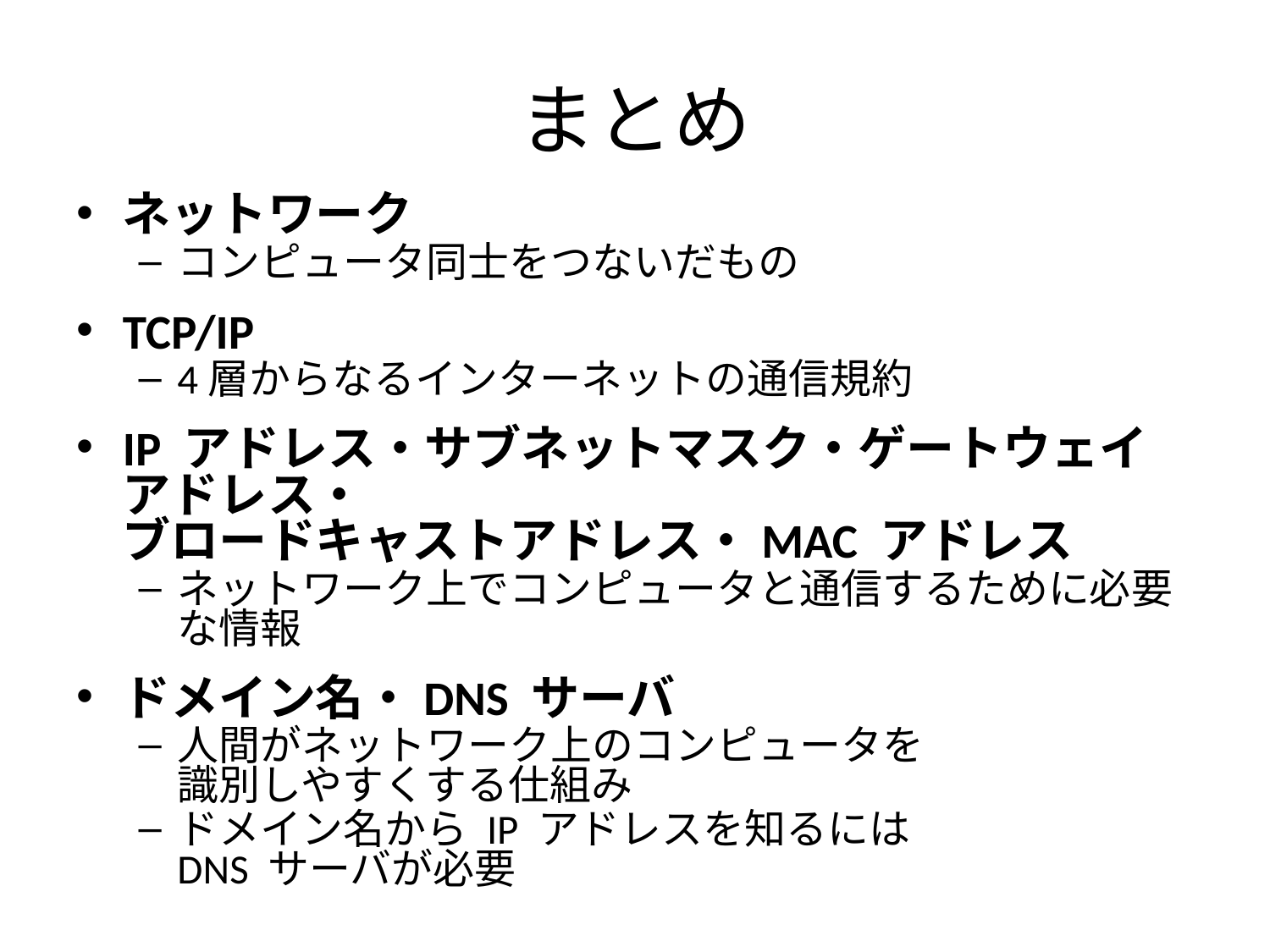

# まとめ
ネットワーク
コンピュータ同士をつないだもの

TCP/IP
4層からなるインターネットの通信規約

IP アドレス・サブネットマスク・ゲートウェイアドレス・
ブロードキャストアドレス・MAC アドレス
ネットワーク上でコンピュータと通信するために必要な情報

ドメイン名・DNS サーバ
人間がネットワーク上のコンピュータを
識別しやすくする仕組み
ドメイン名から IP アドレスを知るには
DNS サーバが必要